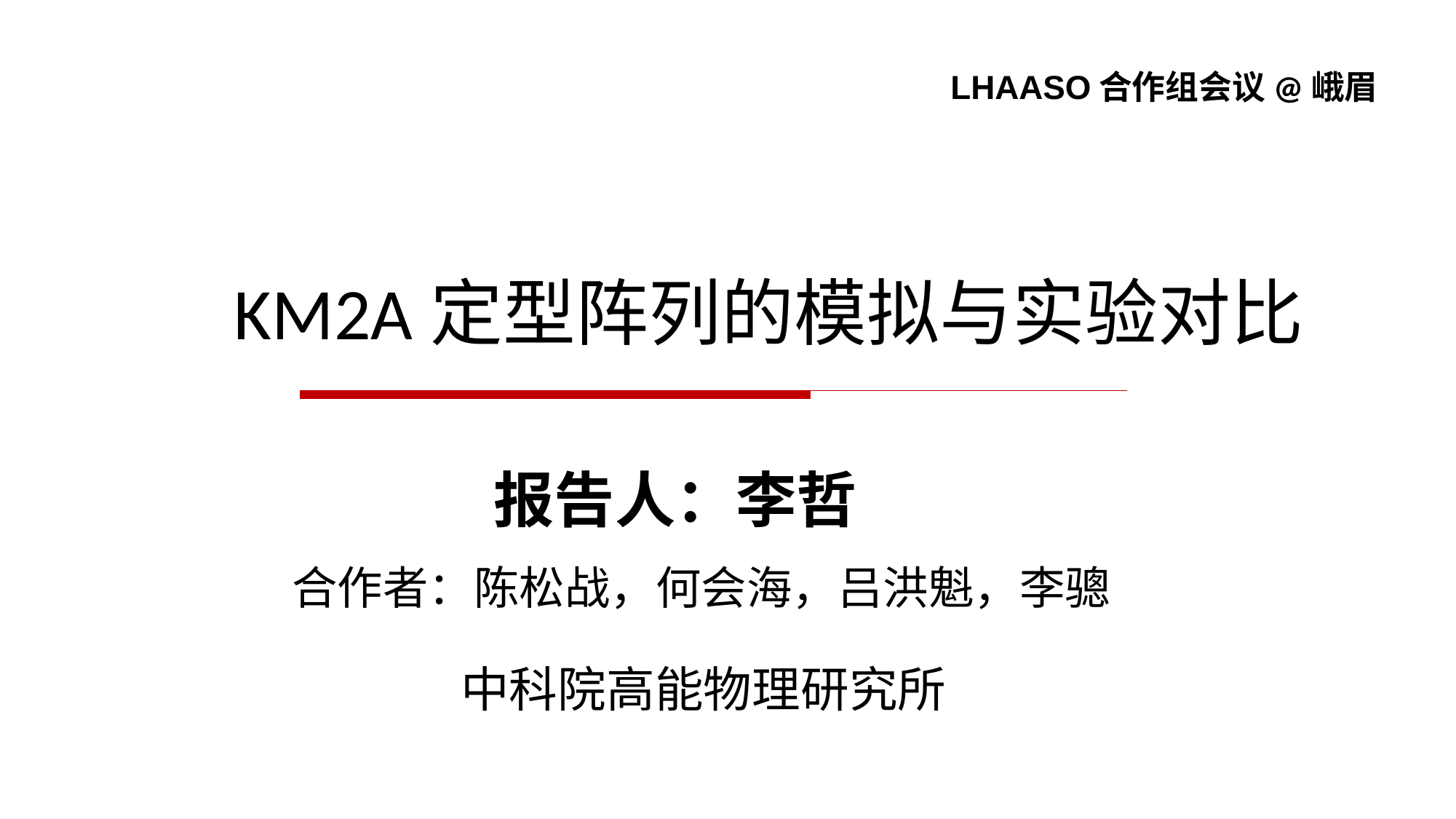

LHAASO合作组会议@峨眉
KM2A定型阵列的模拟与实验对比

报告人：李哲
合作者：陈松战，何会海，吕洪魁，李骢
中科院高能物理研究所